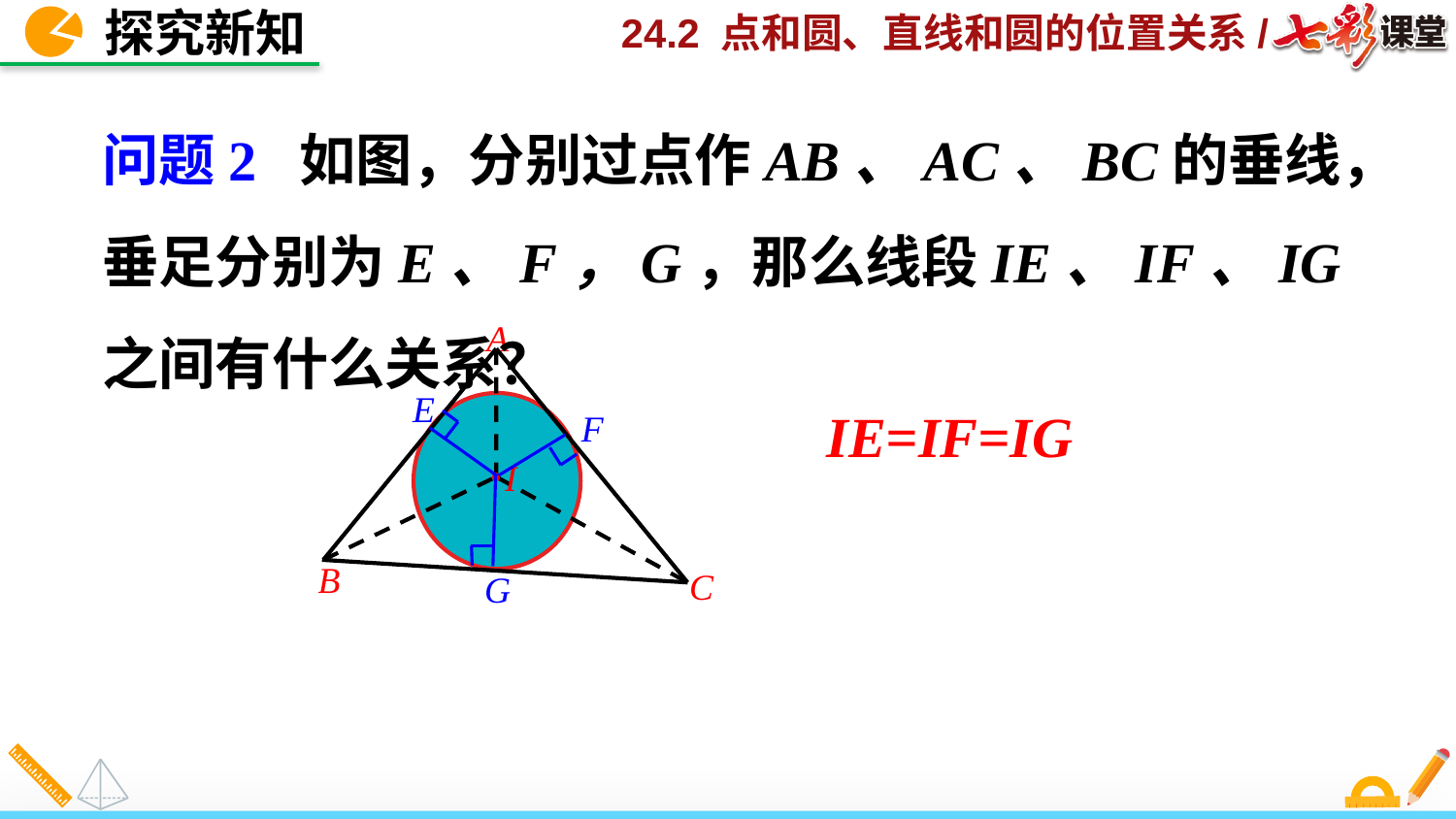

探究新知

问题2  如图，分别过点作AB、AC、BC的垂线，垂足分别为E、F，G，那么线段IE、IF、IG之间有什么关系？
A

I

C

B
E
F
G
IE=IF=IG